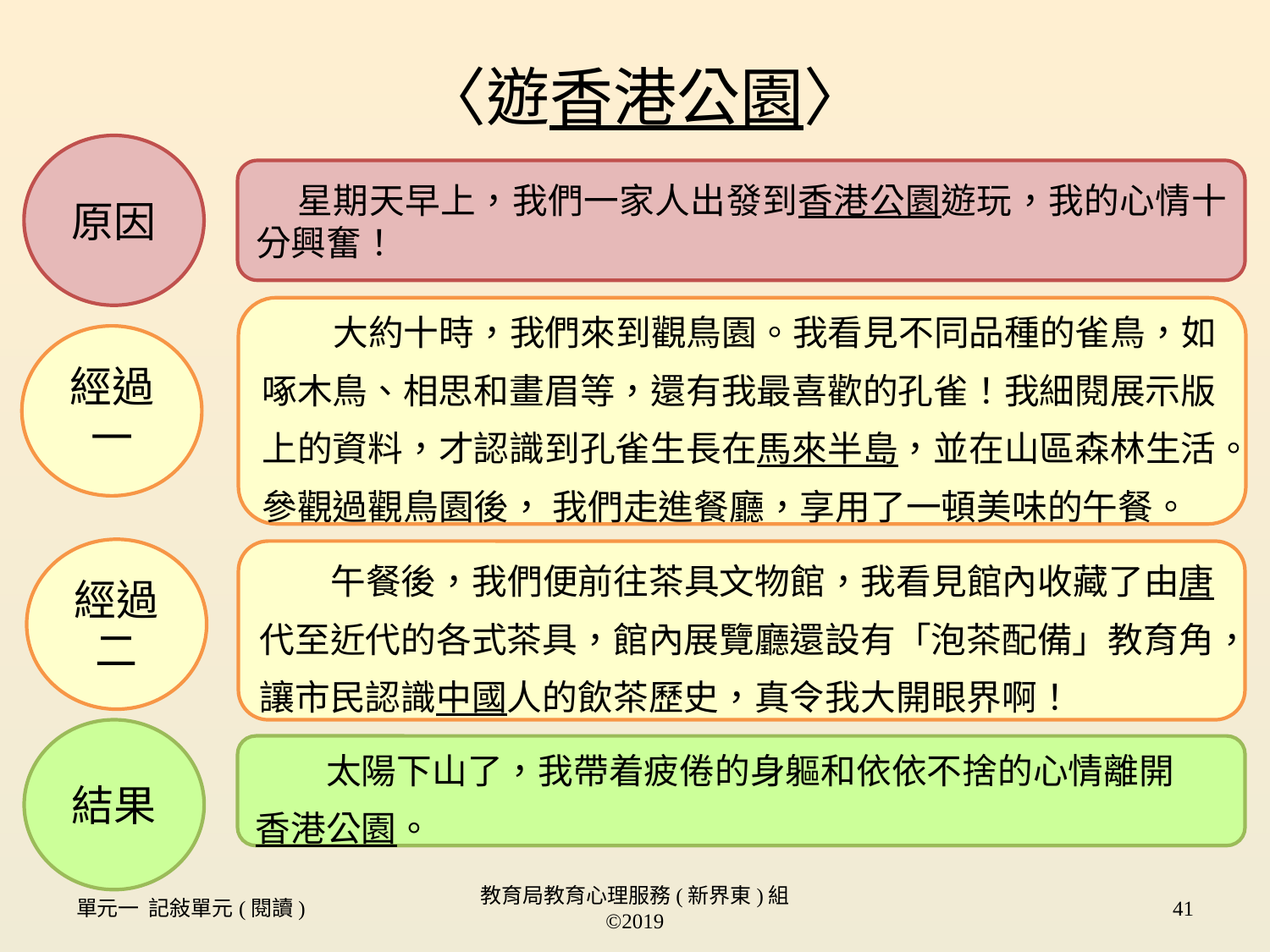

# 〈遊香港公園〉
原因
    星期天早上，我們一家人出發到香港公園遊玩，我的心情十分興奮！
        大約十時，我們來到觀鳥園。我看見不同品種的雀鳥，如啄木鳥、相思和畫眉等，還有我最喜歡的孔雀！我細閱展示版上的資料，才認識到孔雀生長在馬來半島，並在山區森林生活。參觀過觀鳥園後， 我們走進餐廳，享用了一頓美味的午餐。
經過一
經過二
        午餐後，我們便前往茶具文物館，我看見館內收藏了由唐代至近代的各式茶具，館內展覽廳還設有「泡茶配備」教育角，讓市民認識中國人的飲茶歷史，真令我大開眼界啊！
結果
　　太陽下山了，我帶着疲倦的身軀和依依不捨的心情離開   香港公園。
單元一  記敍單元(閱讀)
教育局教育心理服務(新界東)組 ©2019
41